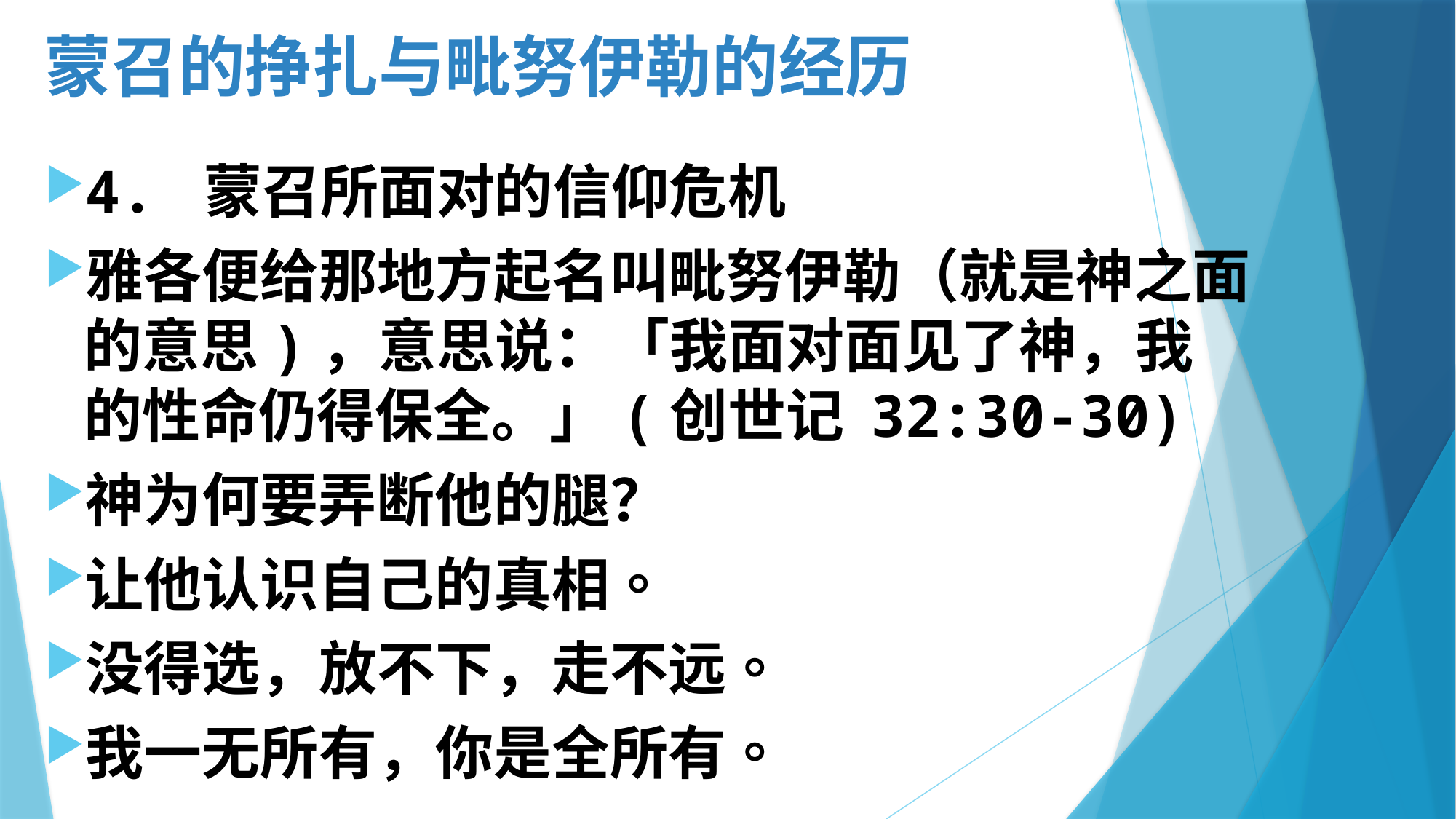

# 蒙召的挣扎与毗努伊勒的经历
4. 蒙召所面对的信仰危机
雅各便给那地方起名叫毗努伊勒（就是神之面的意思)，意思说：「我面对面见了神，我的性命仍得保全。」(创世记 32:30-30)
神为何要弄断他的腿？
让他认识自己的真相。
没得选，放不下，走不远。
我一无所有，你是全所有。